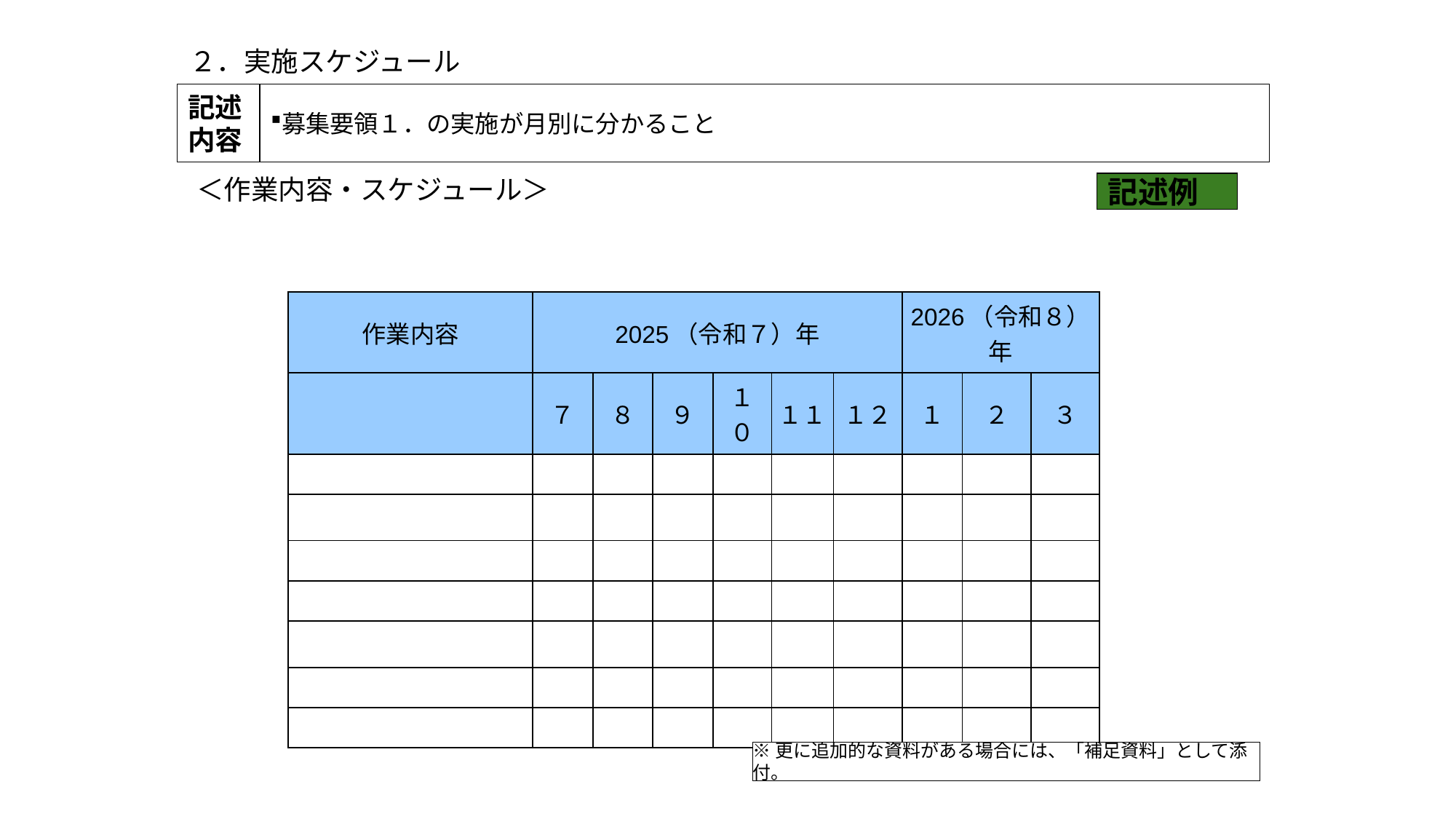

２．実施スケジュール
募集要領１．の実施が月別に分かること
記述
内容
＜作業内容・スケジュール＞
記述例
| 作業内容 | 2025（令和７）年 |  |  |  |  |  | 2026（令和８）年 |  |  |
| --- | --- | --- | --- | --- | --- | --- | --- | --- | --- |
|  | ７ | ８ | ９ | １０ | １１ | １２ | １ | ２ | ３ |
|  |  |  |  |  |  |  |  |  |  |
|  |  |  |  |  |  |  |  |  |  |
|  |  |  |  |  |  |  |  |  |  |
|  |  |  |  |  |  |  |  |  |  |
|  |  |  |  |  |  |  |  |  |  |
|  |  |  |  |  |  |  |  |  |  |
|  |  |  |  |  |  |  |  |  |  |
※更に追加的な資料がある場合には、「補足資料」として添付。